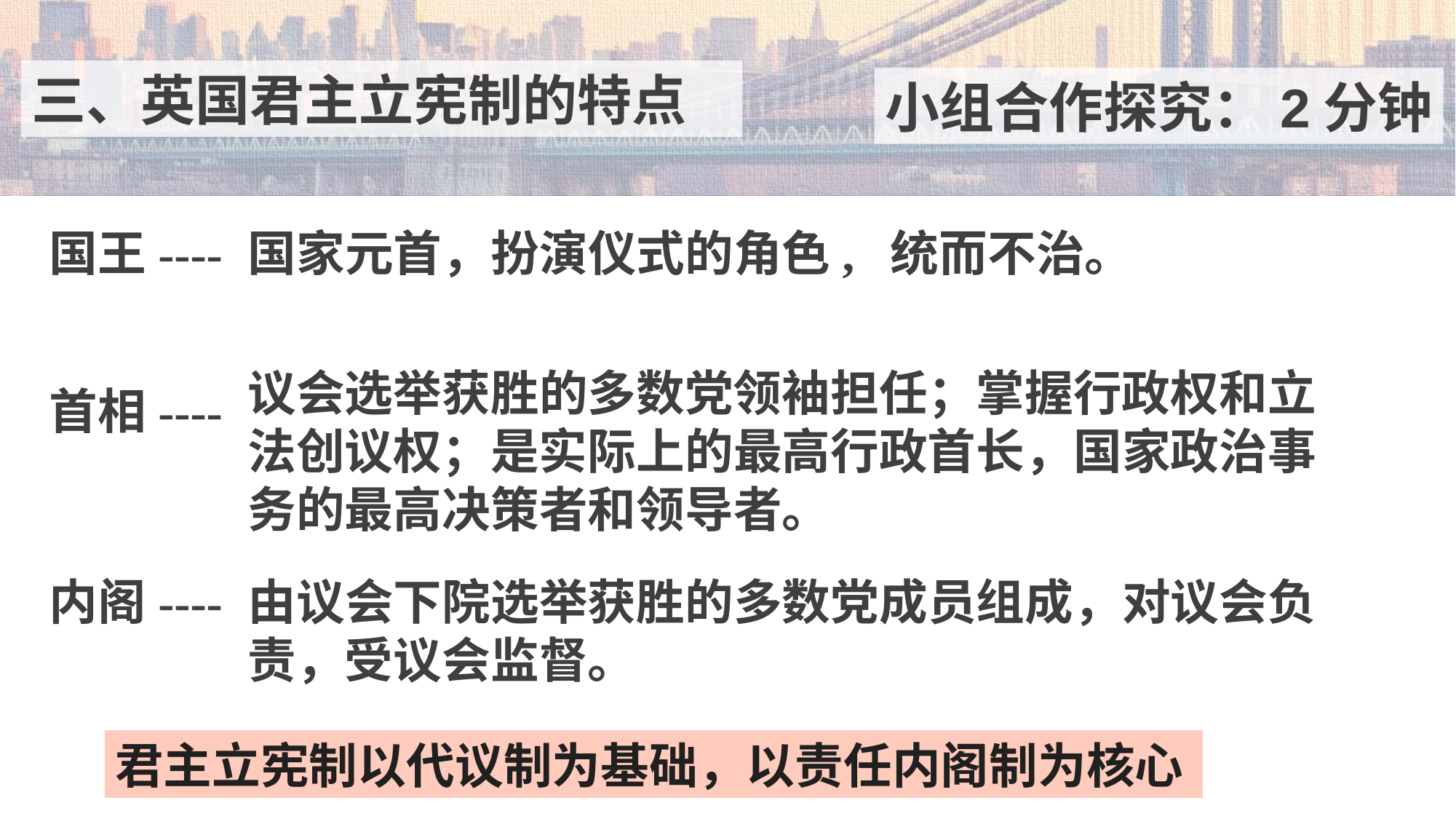

三、英国君主立宪制的特点
小组合作探究：2分钟
国王----
国家元首，扮演仪式的角色,  统而不治。
议会选举获胜的多数党领袖担任；掌握行政权和立法创议权；是实际上的最高行政首长，国家政治事务的最高决策者和领导者。
首相----
内阁----
由议会下院选举获胜的多数党成员组成，对议会负责，受议会监督。
君主立宪制以代议制为基础，以责任内阁制为核心
33